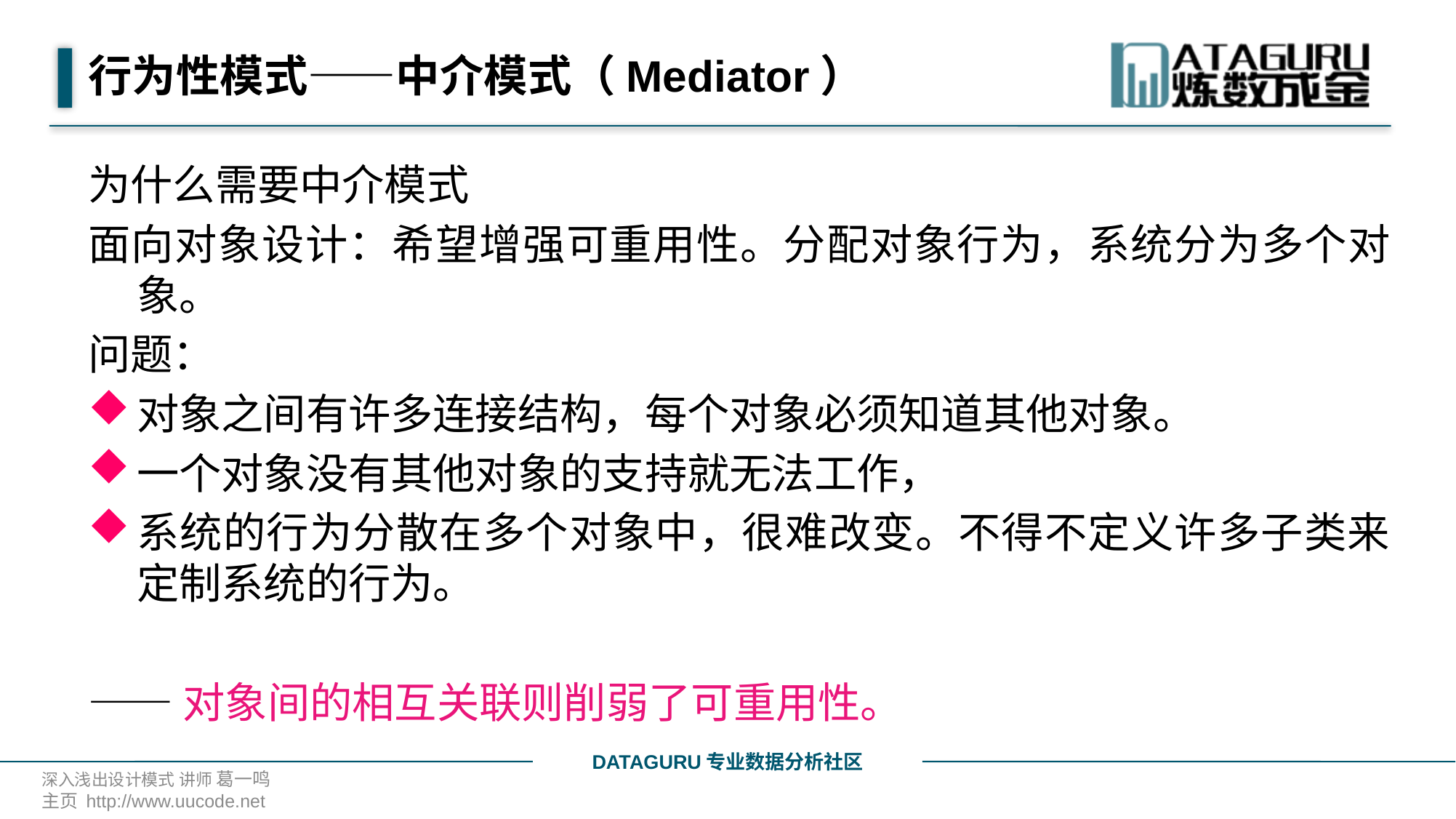

# 行为性模式——中介模式（Mediator）
为什么需要中介模式
面向对象设计：希望增强可重用性。分配对象行为，系统分为多个对象。
问题：
对象之间有许多连接结构，每个对象必须知道其他对象。
一个对象没有其他对象的支持就无法工作，
系统的行为分散在多个对象中，很难改变。不得不定义许多子类来定制系统的行为。

——对象间的相互关联则削弱了可重用性。